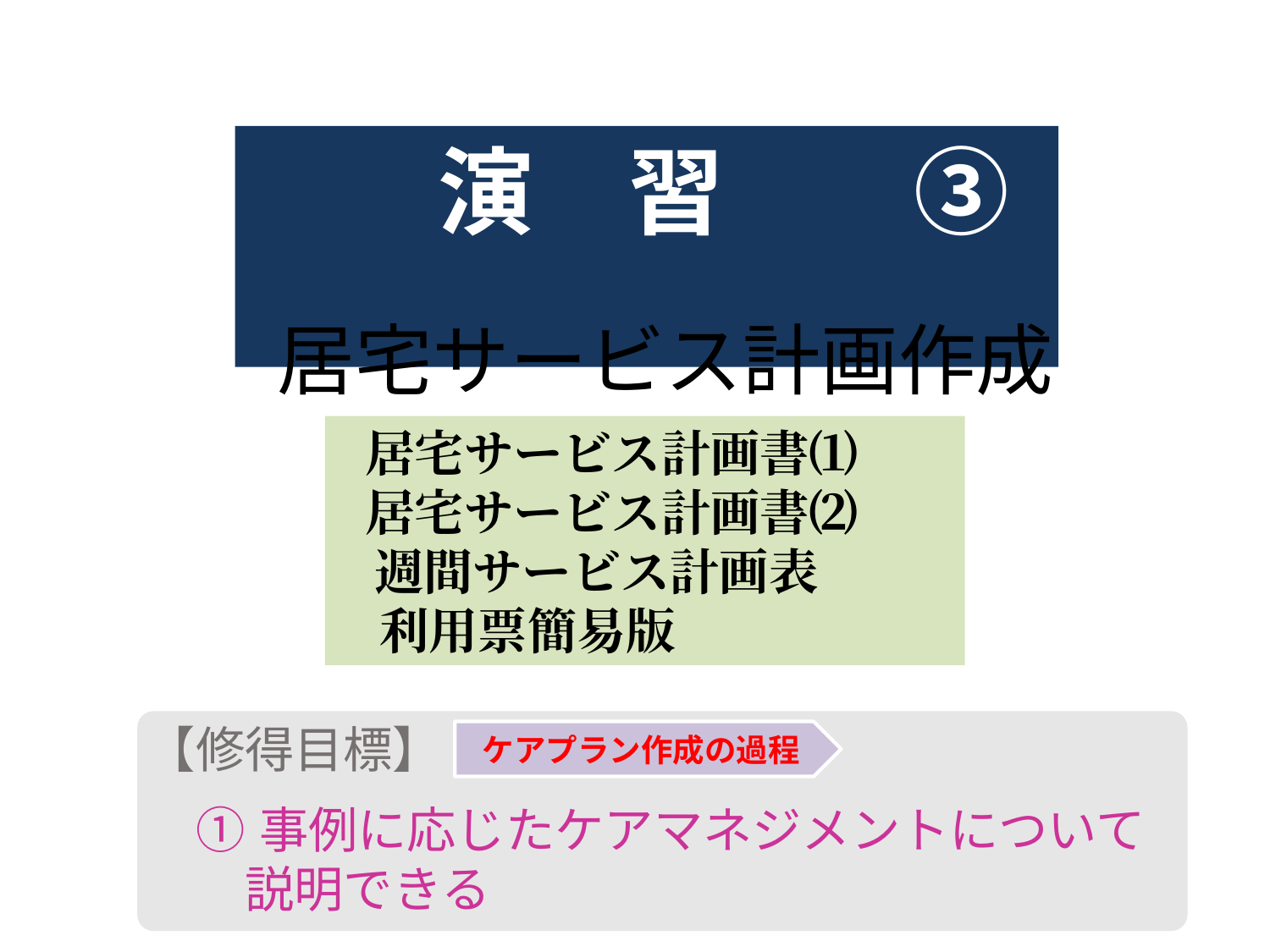

演　習　　③

居宅サービス計画作成
居宅サービス計画書⑴
居宅サービス計画書⑵
　週間サービス計画表
　利用票簡易版
【修得目標】

　①　事例に応じたケアマネジメントについて
　　説明できる
ケアプラン作成の過程